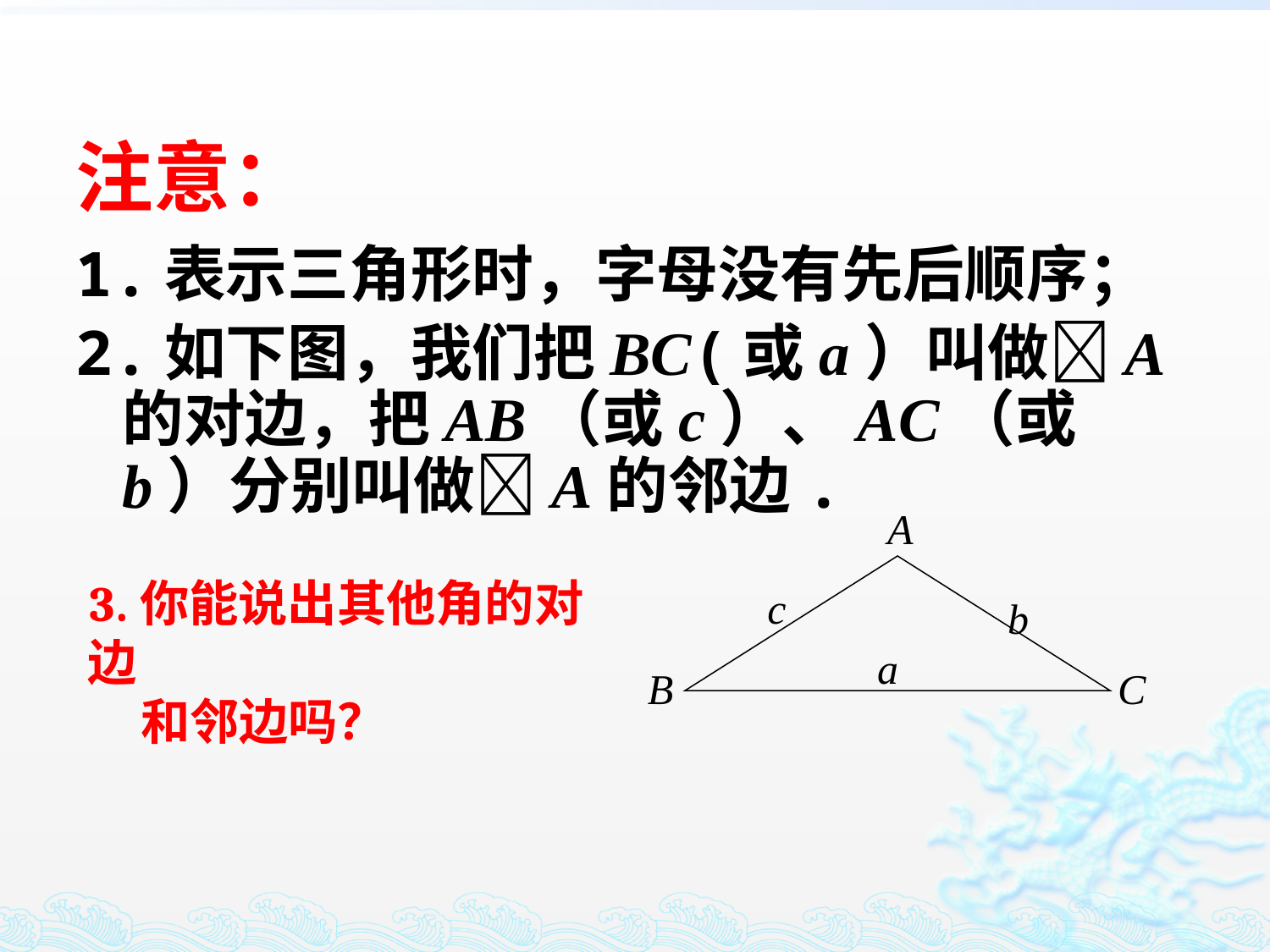

# 注意：
1.表示三角形时，字母没有先后顺序；
2.如下图，我们把BC(或a）叫做∠A的对边，把AB（或c）、AC（或b）分别叫做∠A的邻边.
A
c
b
a
B
C

3.你能说出其他角的对边
   和邻边吗？